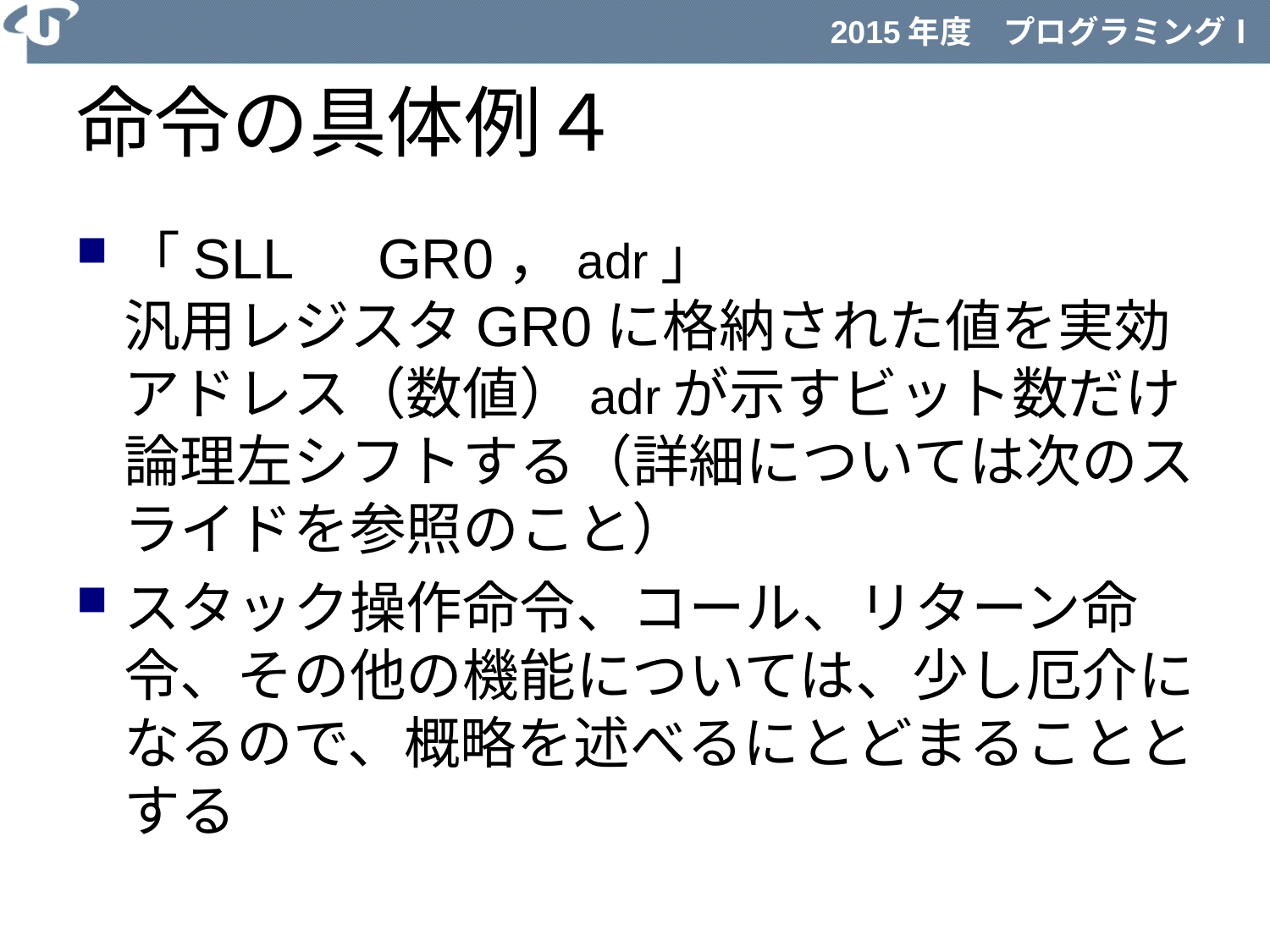

# 命令の具体例４
「SLL　GR0，adr」
汎用レジスタGR0に格納された値を実効アドレス（数値）adrが示すビット数だけ論理左シフトする（詳細については次のスライドを参照のこと）
スタック操作命令、コール、リターン命令、その他の機能については、少し厄介になるので、概略を述べるにとどまることとする